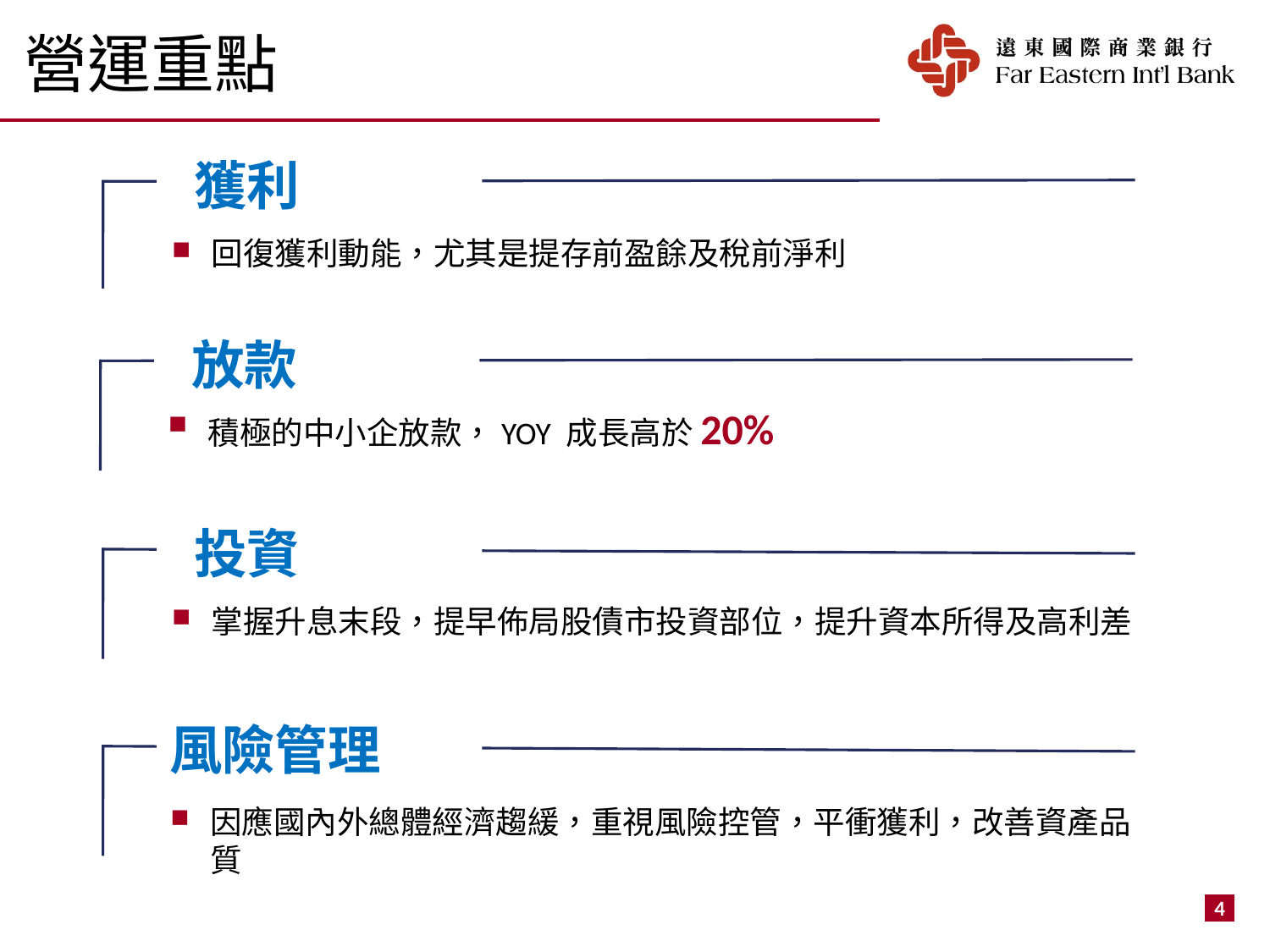

營運重點
 獲利
回復獲利動能，尤其是提存前盈餘及稅前淨利
 放款
積極的中小企放款，YOY 成長高於20%
 投資
掌握升息末段，提早佈局股債市投資部位，提升資本所得及高利差
風險管理

因應國內外總體經濟趨緩，重視風險控管，平衝獲利，改善資產品質